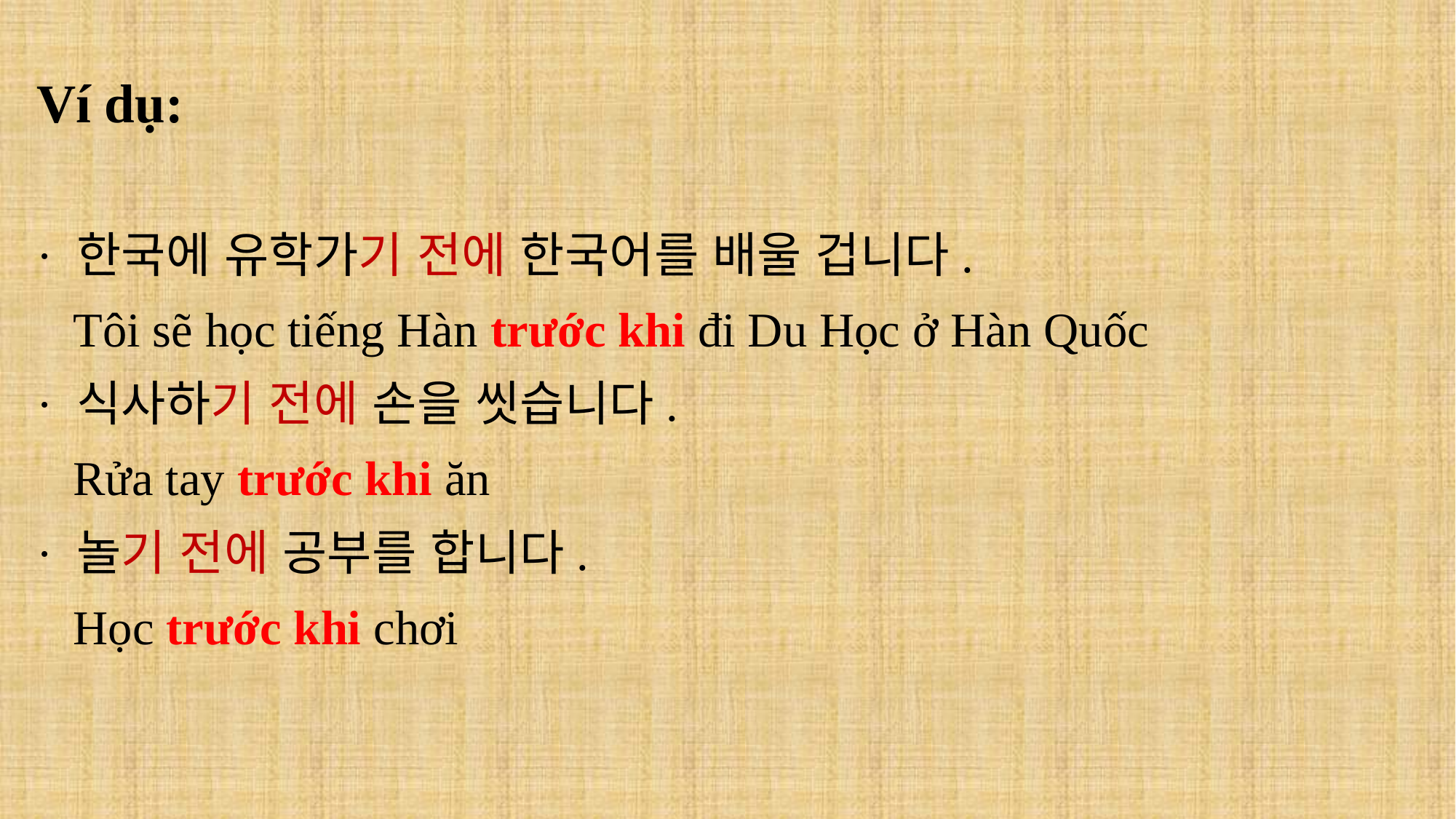

Ví dụ:

· 한국에 유학가기 전에 한국어를 배울 겁니다.
   Tôi sẽ học tiếng Hàn trước khi đi Du Học ở Hàn Quốc
· 식사하기 전에 손을 씻습니다.
   Rửa tay trước khi ăn
· 놀기 전에 공부를 합니다.
   Học trước khi chơi